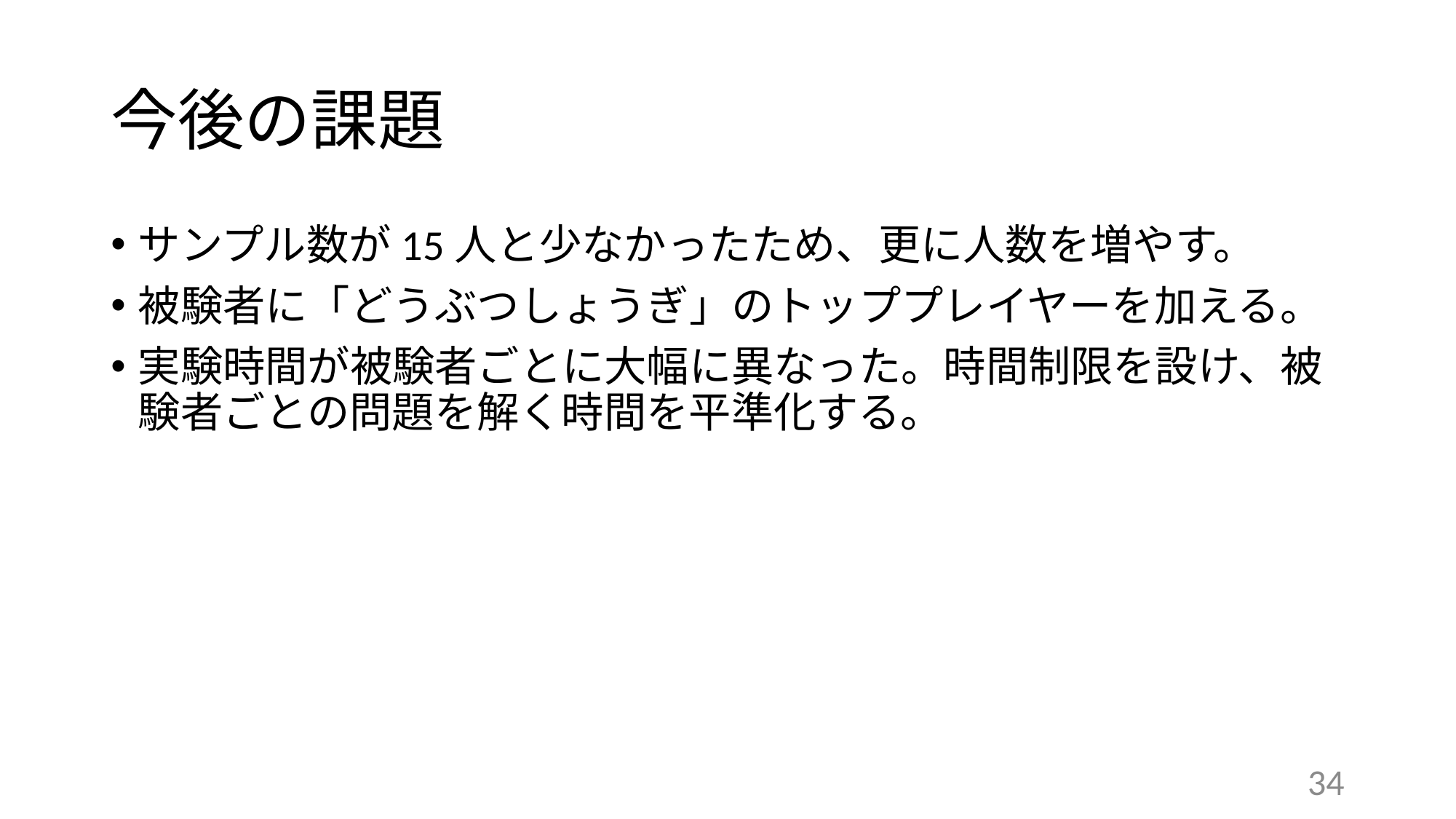

# 今後の課題
サンプル数が15人と少なかったため、更に人数を増やす。
被験者に「どうぶつしょうぎ」のトッププレイヤーを加える。
実験時間が被験者ごとに大幅に異なった。時間制限を設け、被験者ごとの問題を解く時間を平準化する。
34